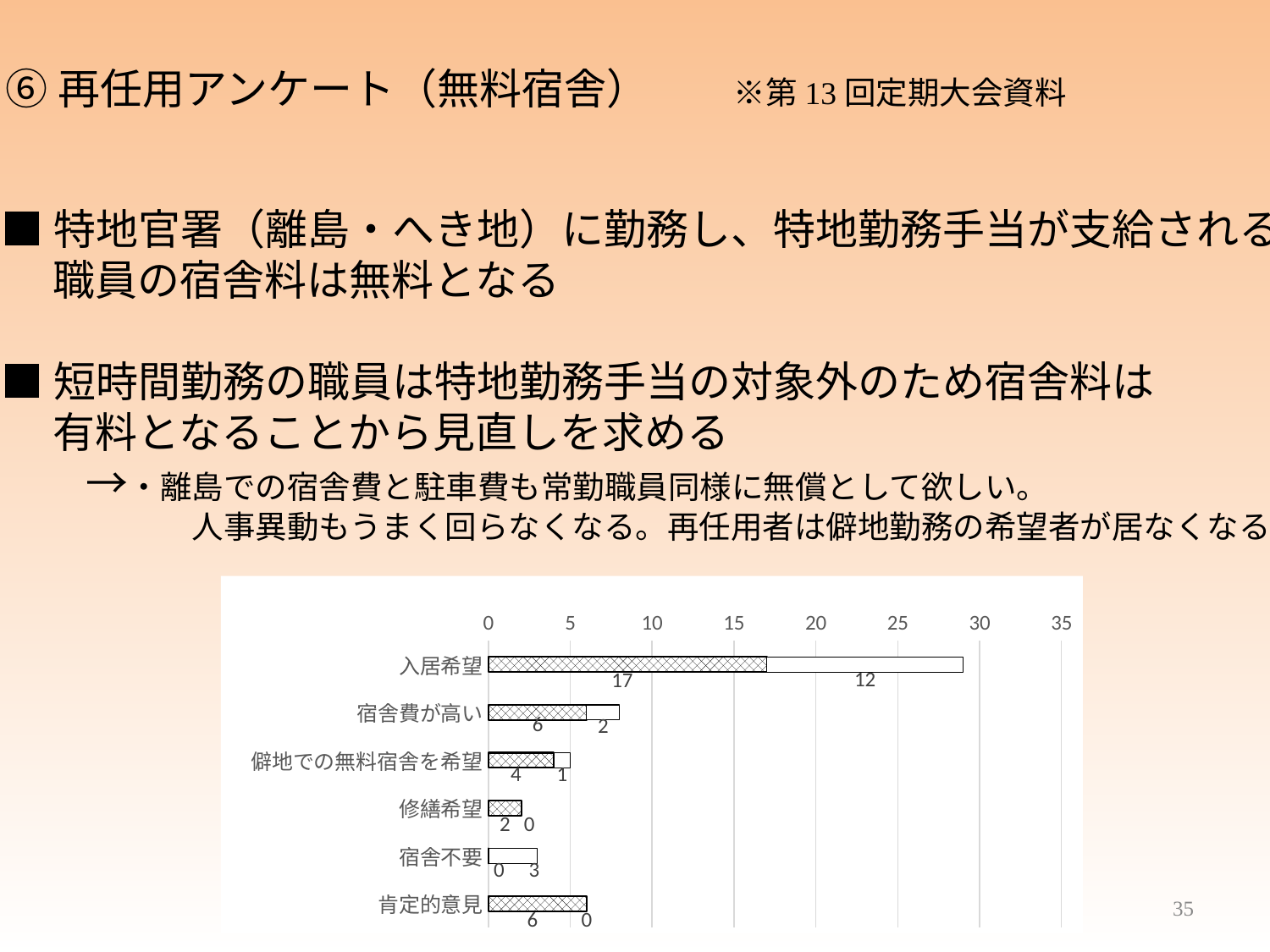

⑥再任用アンケート（無料宿舎）　　※第13回定期大会資料
■特地官署（離島・へき地）に勤務し、特地勤務手当が支給される
　 職員の宿舎料は無料となる

■短時間勤務の職員は特地勤務手当の対象外のため宿舎料は
　 有料となることから見直しを求める
　　→・離島での宿舎費と駐車費も常勤職員同様に無償として欲しい。
　　　　　　人事異動もうまく回らなくなる。再任用者は僻地勤務の希望者が居なくなる。

### Chart

| Category |  |  |
|---|---|---|
| 入居希望 | 17.0 | 12.0 |
| 宿舎費が高い | 6.0 | 2.0 |
| 僻地での無料宿舎を希望 | 4.0 | 1.0 |
| 修繕希望 | 2.0 | 0.0 |
| 宿舎不要 | 0.0 | 3.0 |
| 肯定的意見 | 6.0 | 0.0 |
35